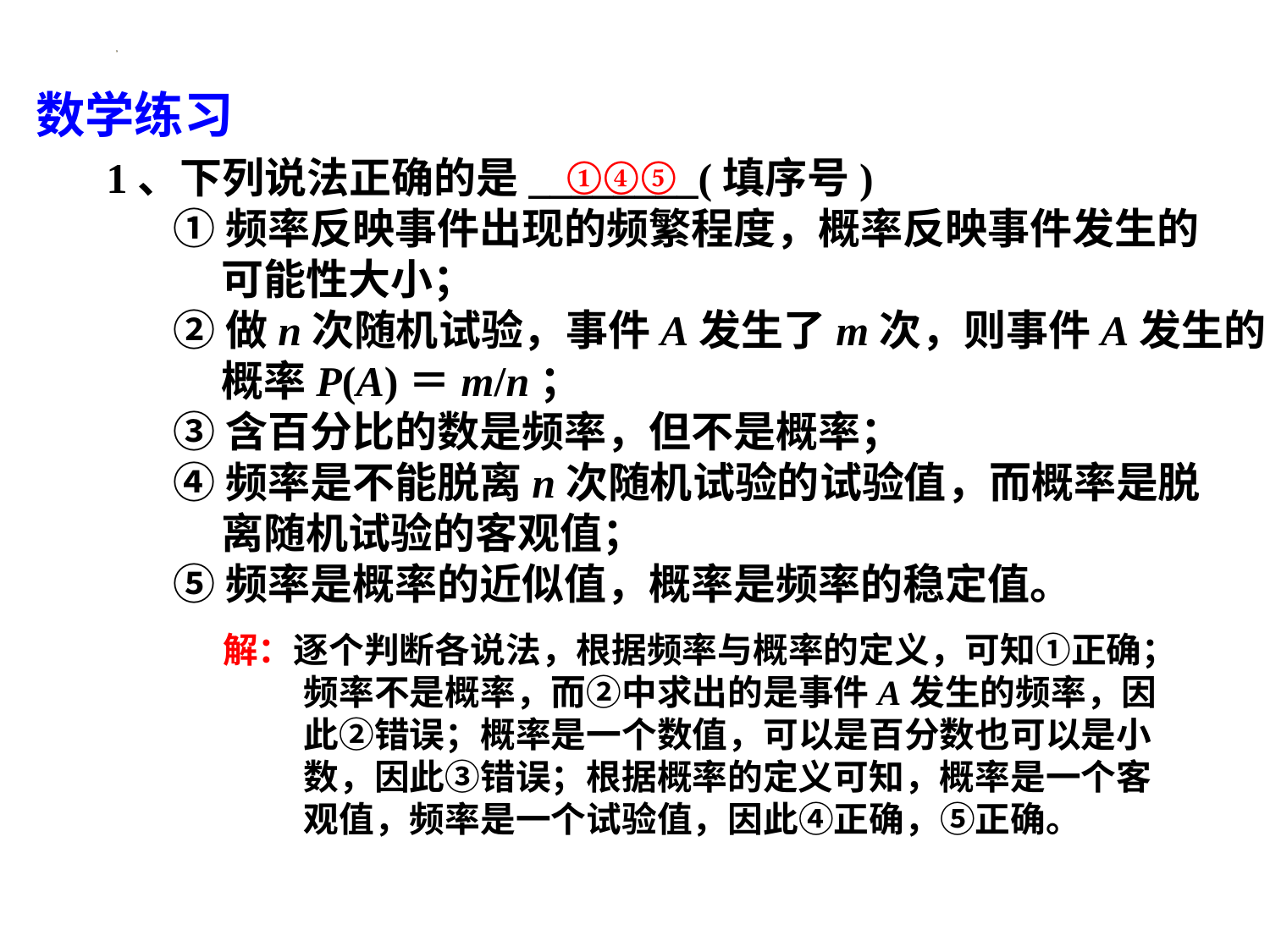

数学练习
①④⑤
1、下列说法正确的是________(填序号)
       ①频率反映事件出现的频繁程度，概率反映事件发生的
           可能性大小；
       ②做n次随机试验，事件A发生了m次，则事件A发生的
           概率P(A)＝m/n；
       ③含百分比的数是频率，但不是概率；
       ④频率是不能脱离n次随机试验的试验值，而概率是脱
           离随机试验的客观值；
       ⑤频率是概率的近似值，概率是频率的稳定值。
解：逐个判断各说法，根据频率与概率的定义，可知①正确；
         频率不是概率，而②中求出的是事件A发生的频率，因
         此②错误；概率是一个数值，可以是百分数也可以是小
         数，因此③错误；根据概率的定义可知，概率是一个客
         观值，频率是一个试验值，因此④正确，⑤正确。